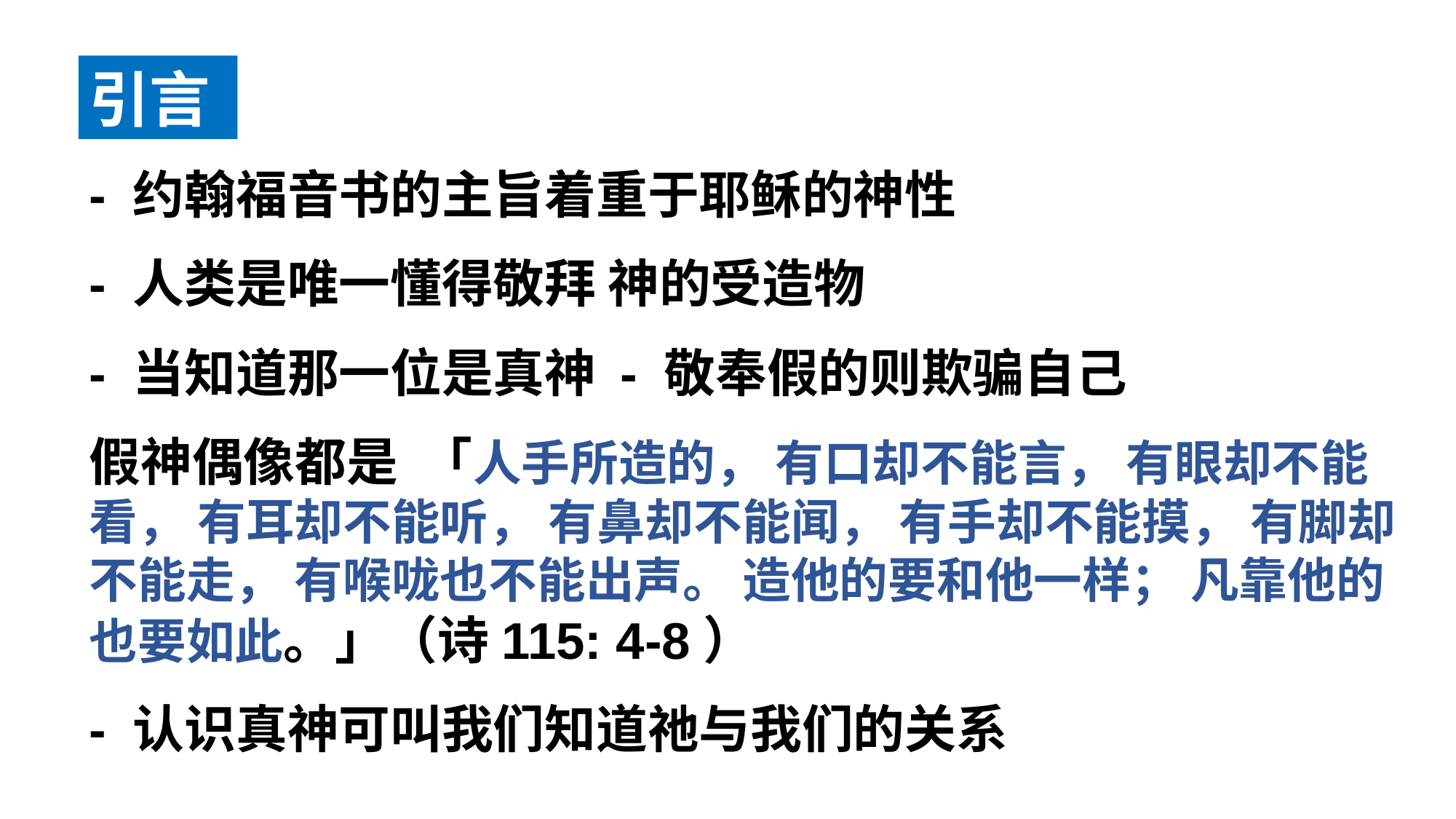

引言
- 约翰福音书的主旨着重于耶稣的神性
- 人类是唯一懂得敬拜 神的受造物
- 当知道那一位是真神 - 敬奉假的则欺骗自己
假神偶像都是  「人手所造的， 有口却不能言， 有眼却不能看， 有耳却不能听， 有鼻却不能闻， 有手却不能摸， 有脚却不能走， 有喉咙也不能出声。 造他的要和他一样； 凡靠他的也要如此。」（诗115: 4-8）
- 认识真神可叫我们知道祂与我们的关系